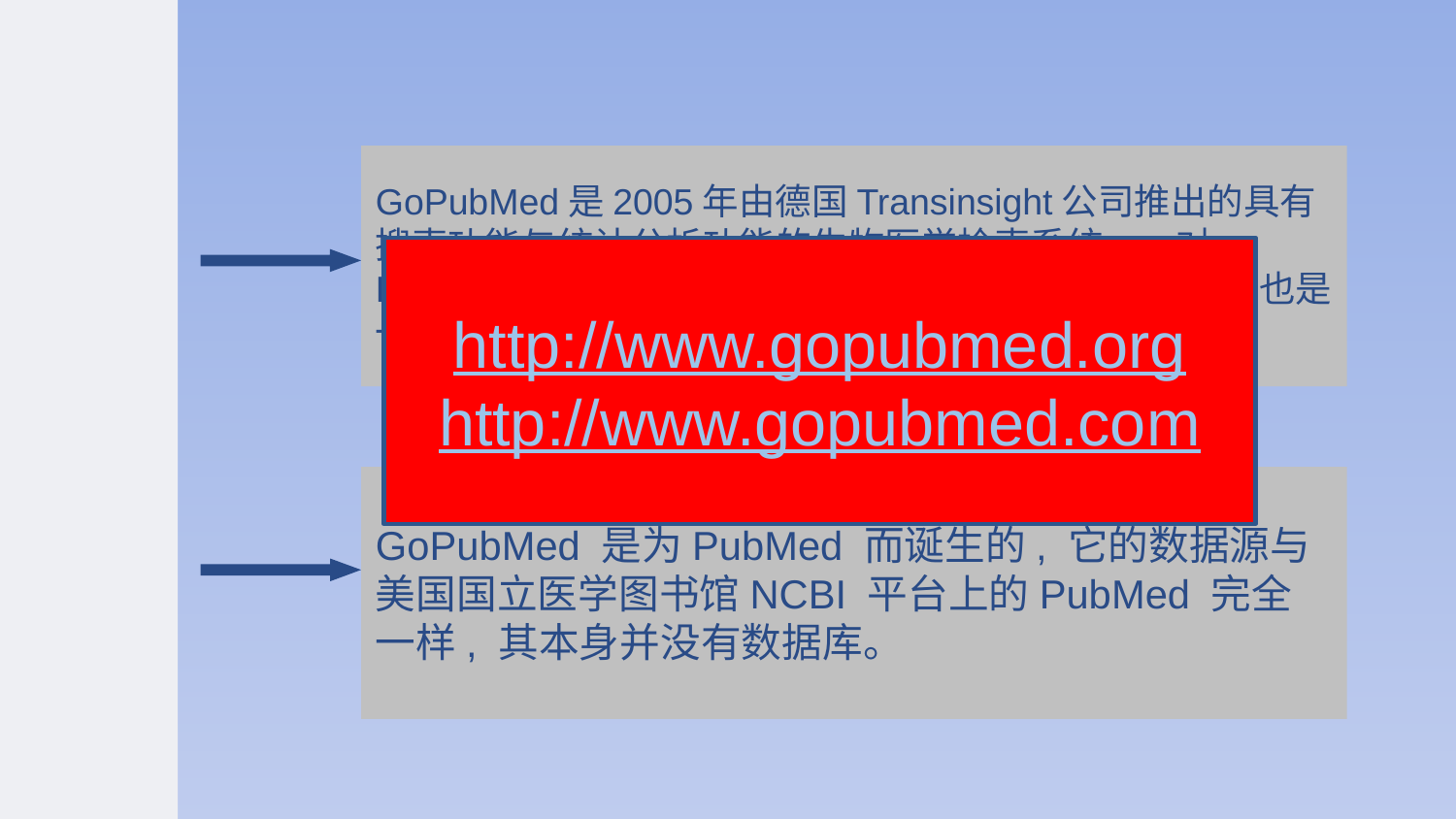

二、GoPubMed简介
GoPubMed是2005年由德国Transinsight公司推出的具有搜索功能与统计分析功能的生物医学检索系统——对PubMed 进行智能检索、分类导航和深度开发的工具, 也是一种对检索结果进行多角度统计分析的软件。

http://www.gopubmed.org
http://www.gopubmed.com
GoPubMed 是为PubMed 而诞生的, 它的数据源与美国国立医学图书馆NCBI 平台上的PubMed 完全一样, 其本身并没有数据库。